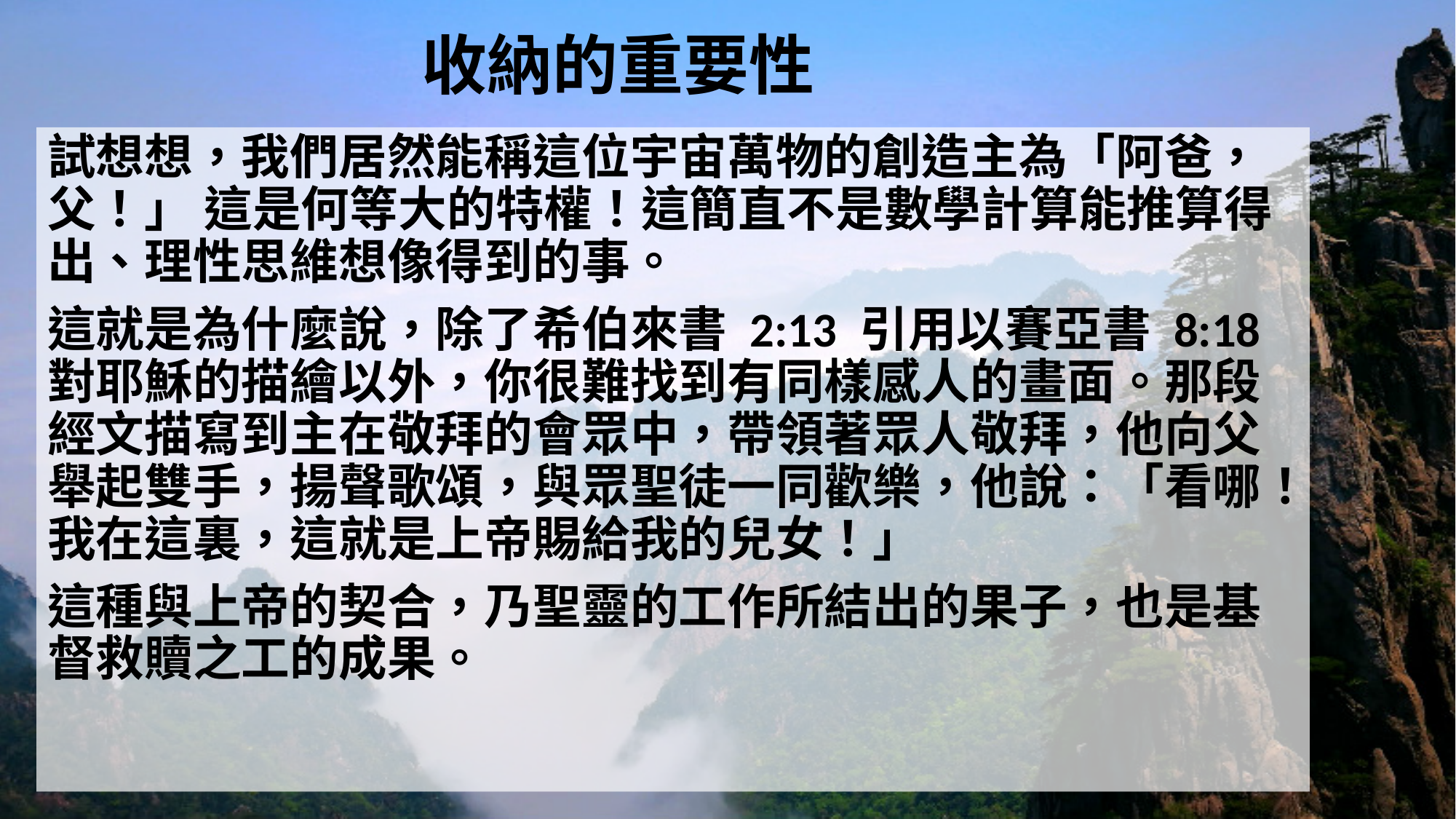

# 收納的重要性
試想想，我們居然能稱這位宇宙萬物的創造主為「阿爸，父！」 這是何等大的特權！這簡直不是數學計算能推算得出、理性思維想像得到的事。
這就是為什麼說，除了希伯來書 2:13 引用以賽亞書 8:18 對耶穌的描繪以外，你很難找到有同樣感人的畫面。那段經文描寫到主在敬拜的會眾中，帶領著眾人敬拜，他向父舉起雙手，揚聲歌頌，與眾聖徒一同歡樂，他說：「看哪！我在這裏，這就是上帝賜給我的兒女！」
這種與上帝的契合，乃聖靈的工作所結出的果子，也是基督救贖之工的成果。